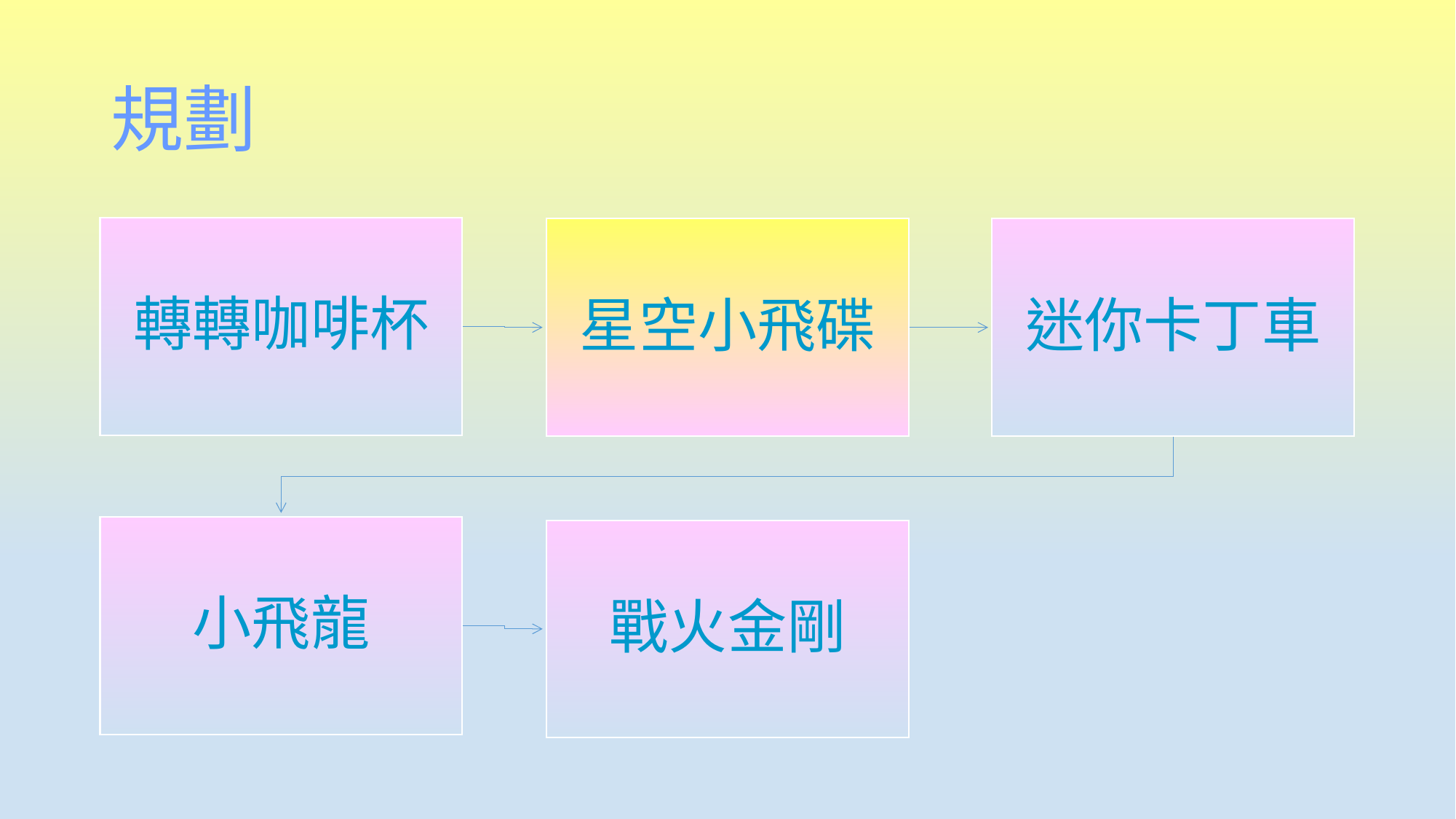

# 規劃

轉轉咖啡杯

星空小飛碟

迷你卡丁車

小飛龍
戰火金剛